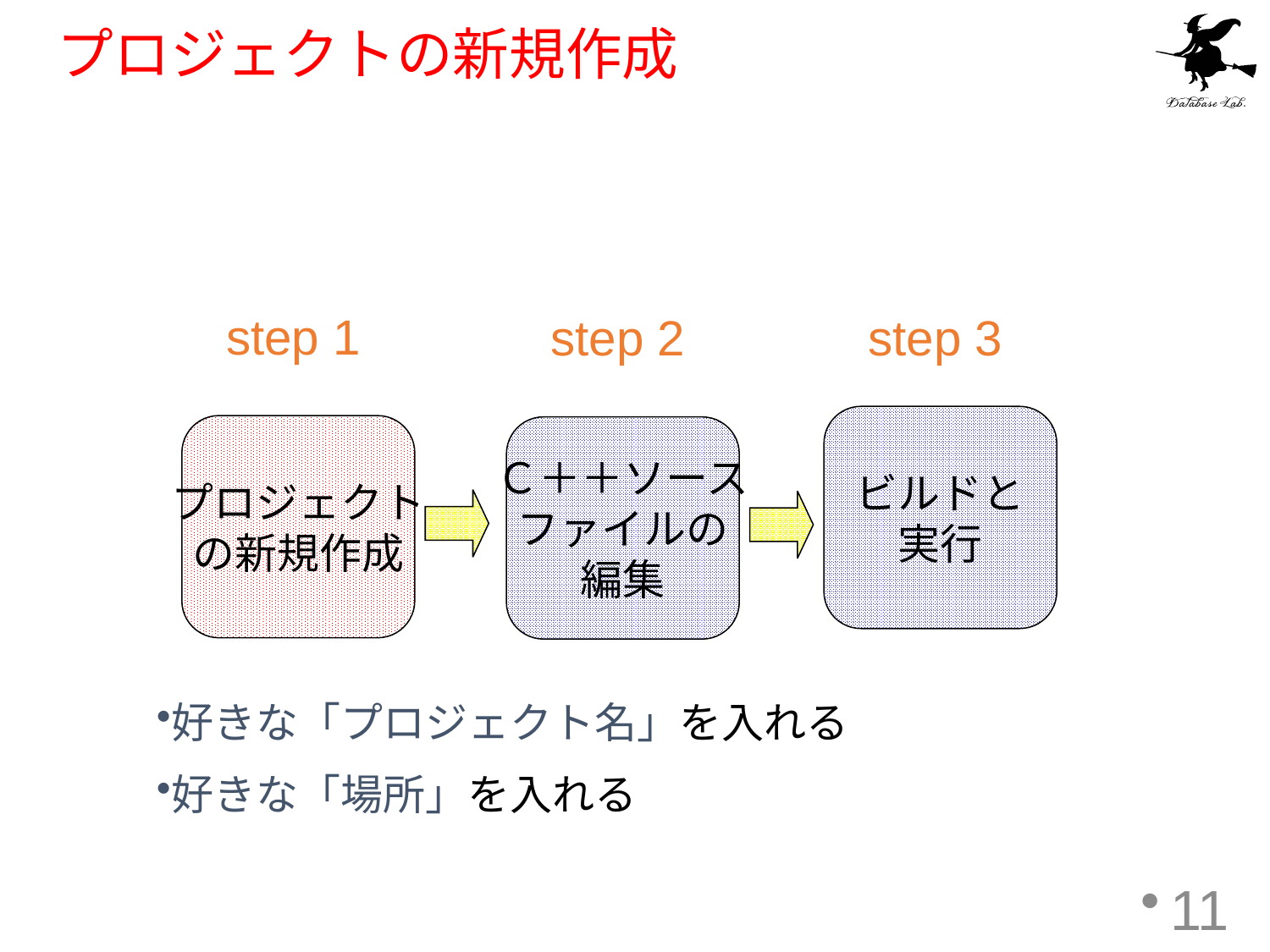

# プロジェクトの新規作成
step 1
step 2
step 3
ビルドと
実行
プロジェクト
の新規作成
Ｃ＋＋ソース
ファイルの
編集

好きな「プロジェクト名」を入れる
好きな「場所」を入れる
11